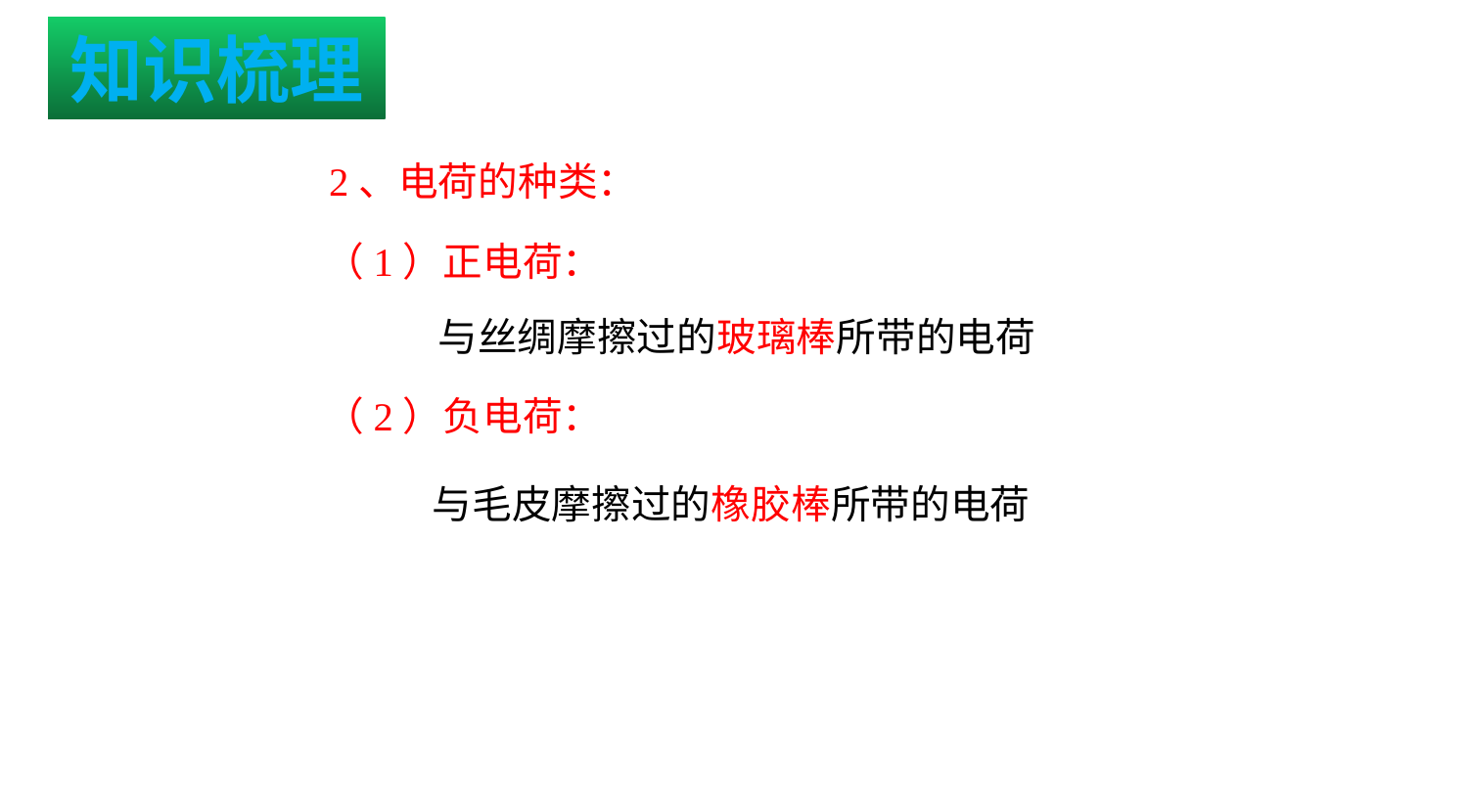

知识梳理
2、电荷的种类：
（1）正电荷：
与丝绸摩擦过的玻璃棒所带的电荷
（2）负电荷：
与毛皮摩擦过的橡胶棒所带的电荷